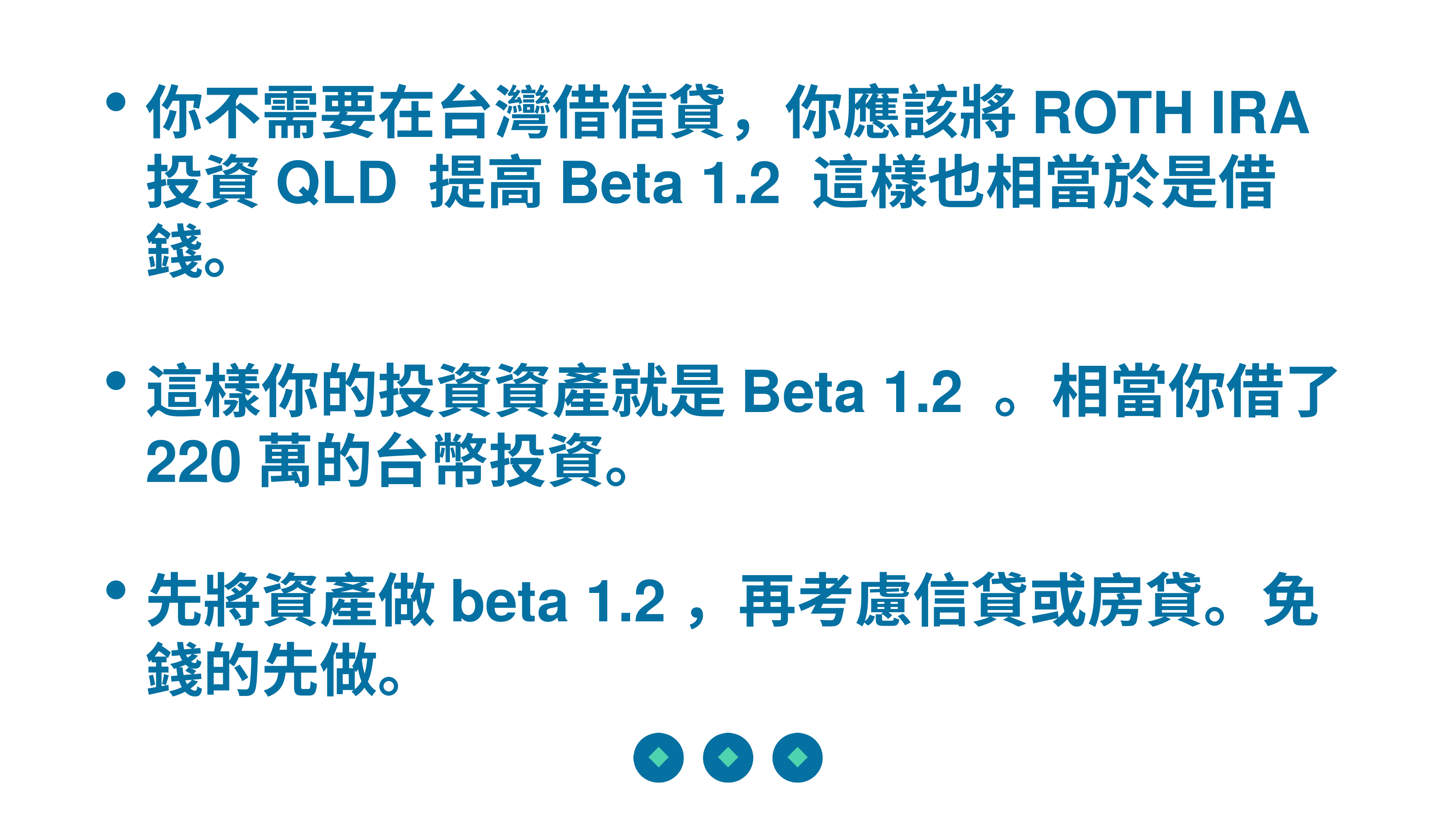

你不需要在台灣借信貸，你應該將ROTH IRA 投資QLD 提高Beta 1.2 這樣也相當於是借錢。

這樣你的投資資產就是Beta 1.2 。相當你借了 220萬的台幣投資。

先將資產做beta 1.2，再考慮信貸或房貸。免錢的先做。